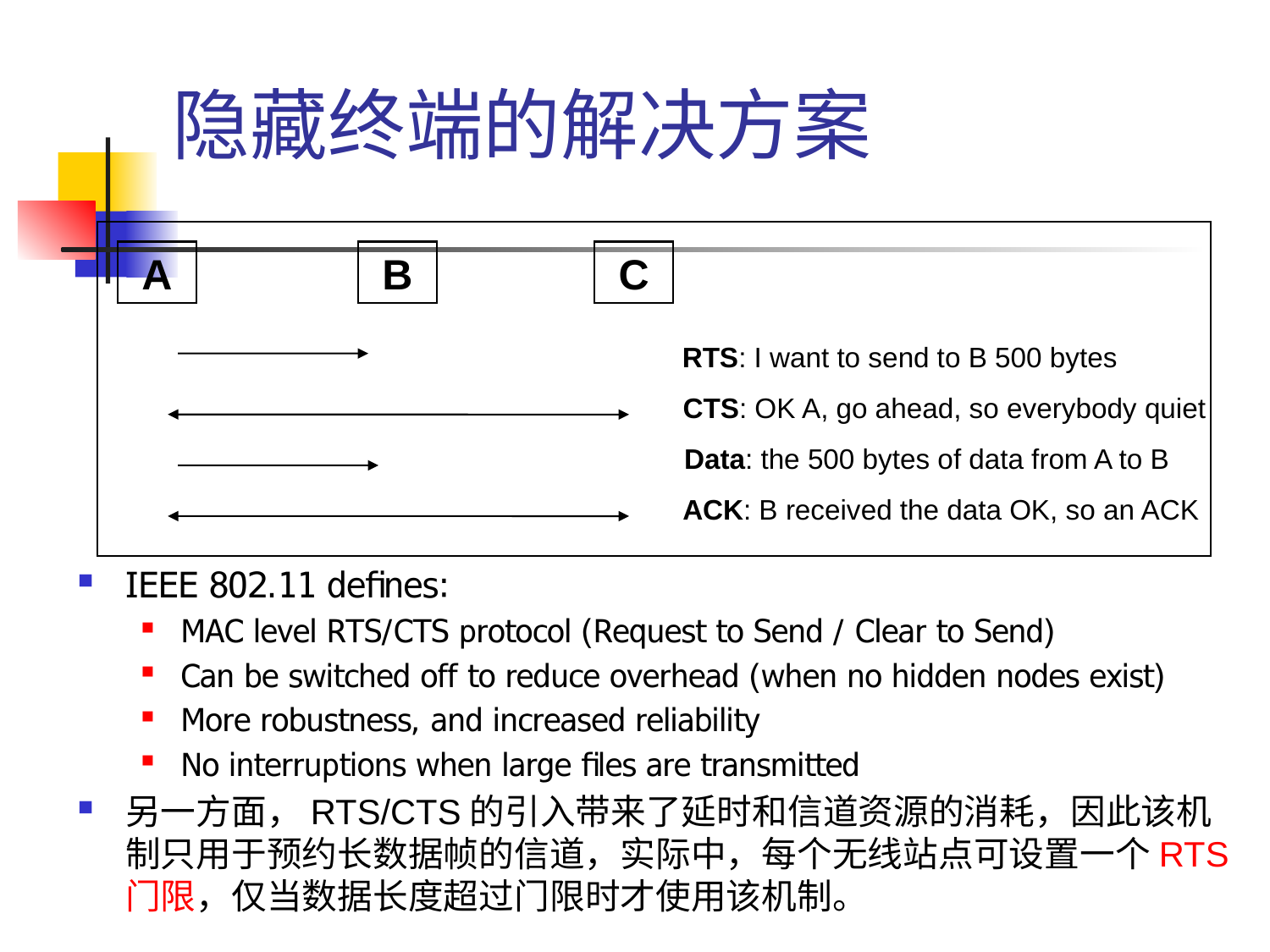

# 隐藏终端的解决方案

A
B
C
RTS: I want to send to B 500 bytes

CTS: OK A, go ahead, so everybody quiet

Data: the 500 bytes of data from A to B

ACK: B received the data OK, so an ACK

IEEE 802.11 defines:
MAC level RTS/CTS protocol (Request to Send / Clear to Send)
Can be switched off to reduce overhead (when no hidden nodes exist)
More robustness, and increased reliability
No interruptions when large files are transmitted
另一方面，RTS/CTS的引入带来了延时和信道资源的消耗，因此该机制只用于预约长数据帧的信道，实际中，每个无线站点可设置一个RTS门限，仅当数据长度超过门限时才使用该机制。